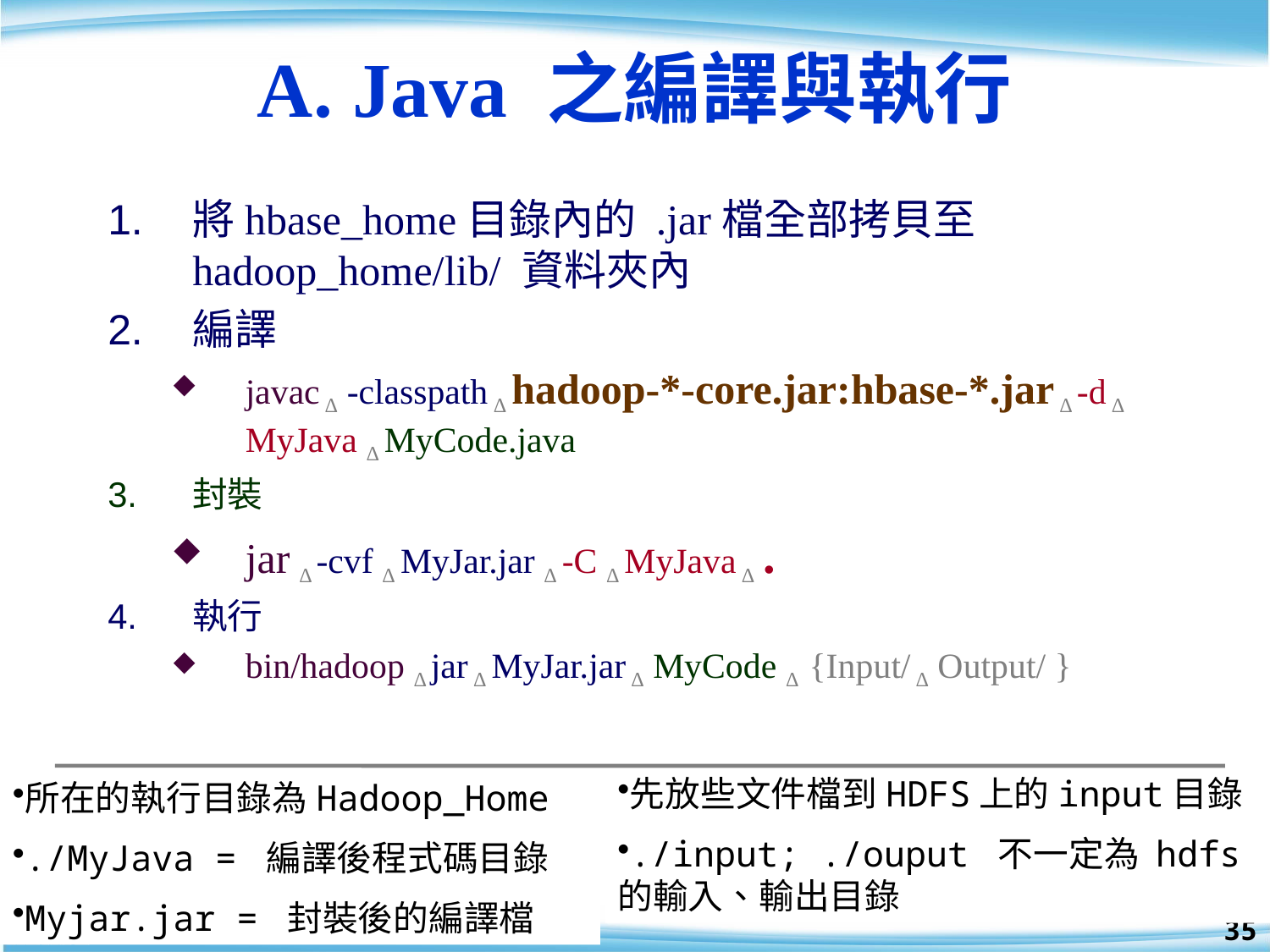

A. Java 之編譯與執行
將hbase_home目錄內的 .jar檔全部拷貝至hadoop_home/lib/ 資料夾內
編譯
javac Δ -classpath Δ hadoop-*-core.jar:hbase-*.jar Δ -d Δ MyJava Δ MyCode.java
封裝
jar Δ -cvf Δ MyJar.jar Δ -C Δ MyJava Δ .
執行
bin/hadoop Δ jar Δ MyJar.jar Δ MyCode Δ  {Input/ Δ Output/ }

先放些文件檔到HDFS上的input目錄
./input; ./ouput 不一定為 hdfs的輸入、輸出目錄
所在的執行目錄為Hadoop_Home
./MyJava = 編譯後程式碼目錄
Myjar.jar = 封裝後的編譯檔
35
35